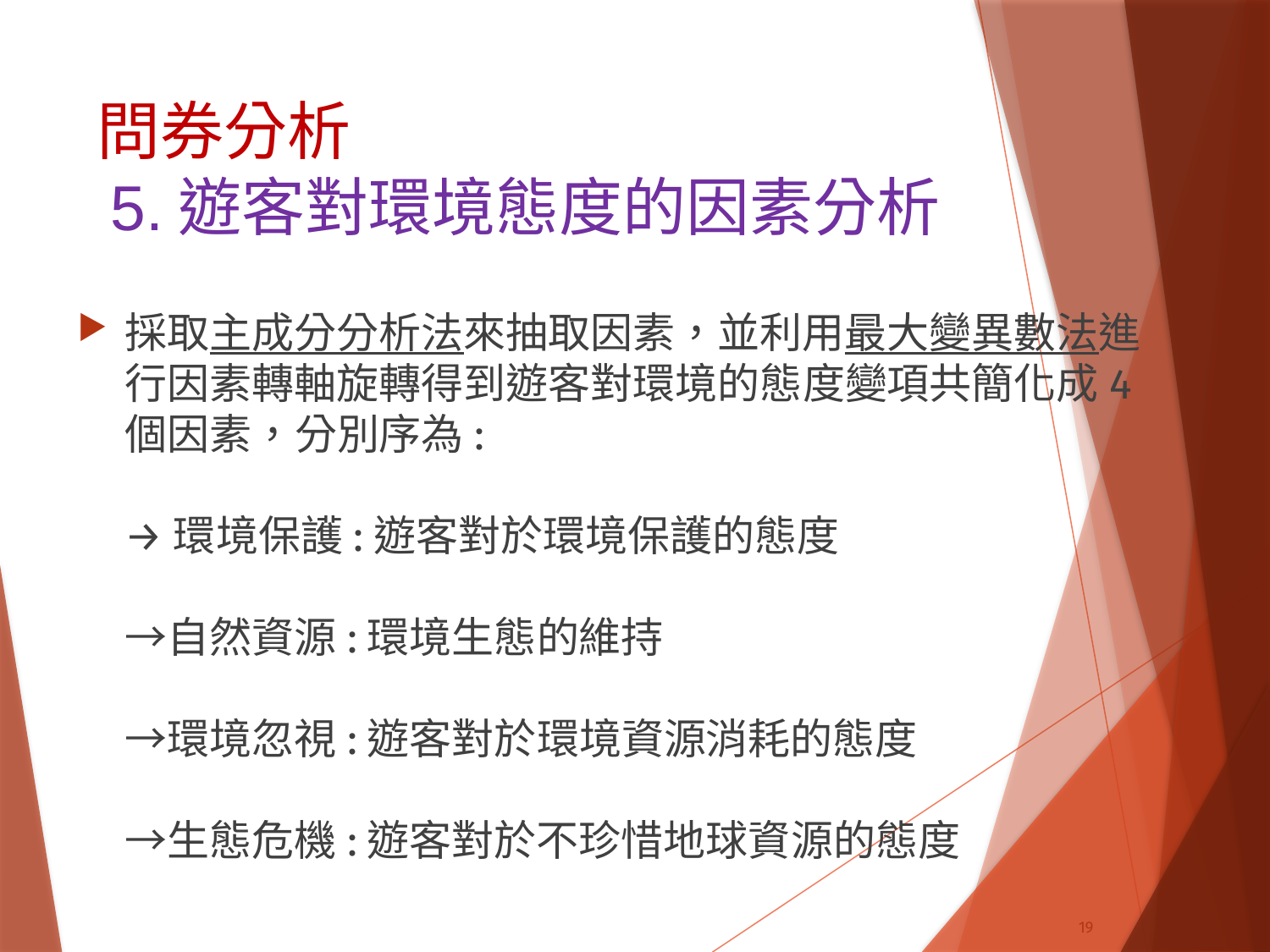

問券分析
5.遊客對環境態度的因素分析
採取主成分分析法來抽取因素，並利用最大變異數法進行因素轉軸旋轉得到遊客對環境的態度變項共簡化成4個因素，分別序為:
→環境保護:遊客對於環境保護的態度
→自然資源:環境生態的維持
→環境忽視:遊客對於環境資源消耗的態度
→生態危機:遊客對於不珍惜地球資源的態度

19